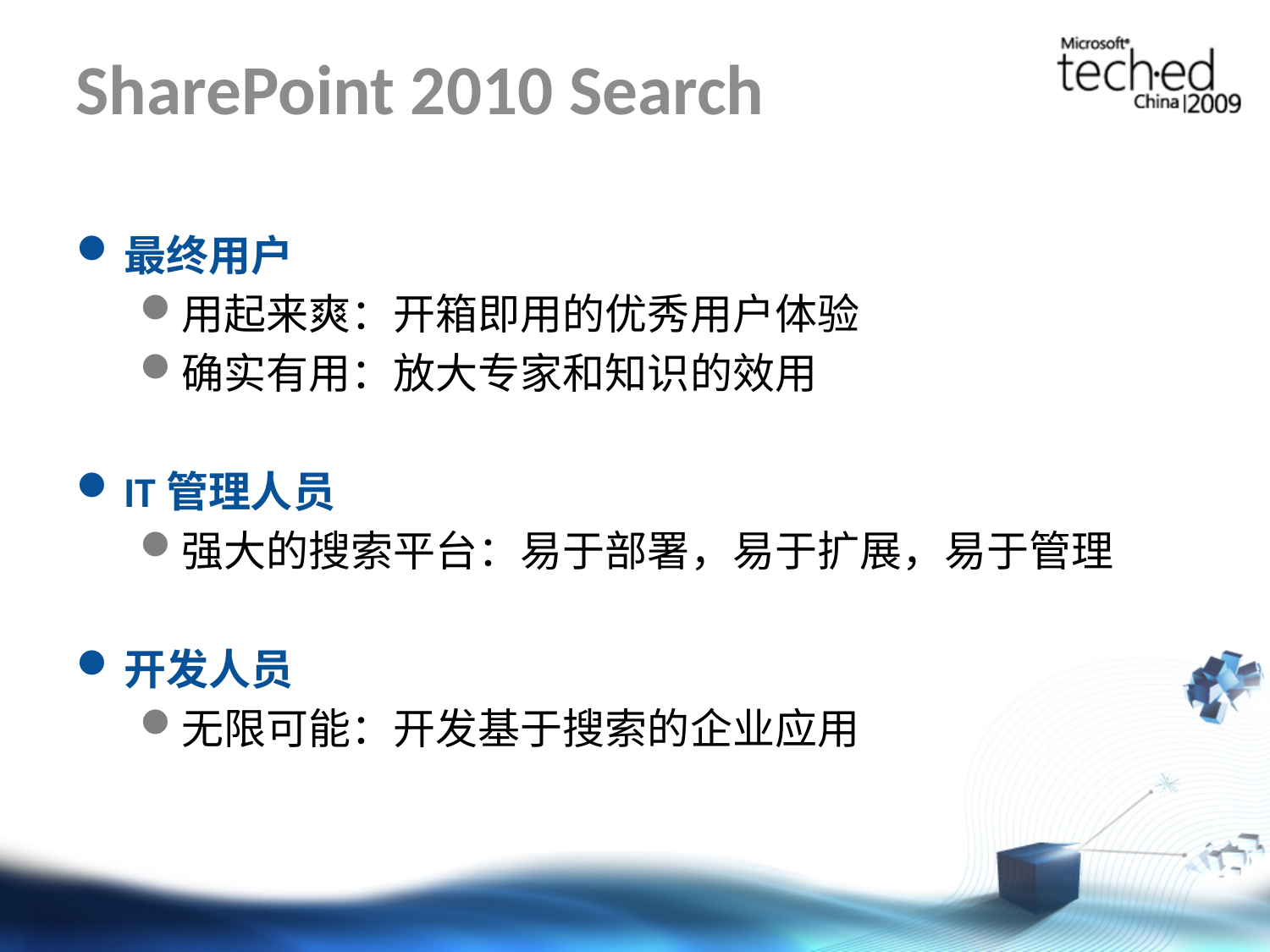

# SharePoint 2010 Search
最终用户
用起来爽：开箱即用的优秀用户体验
确实有用：放大专家和知识的效用

IT管理人员
强大的搜索平台：易于部署，易于扩展，易于管理

开发人员
无限可能：开发基于搜索的企业应用